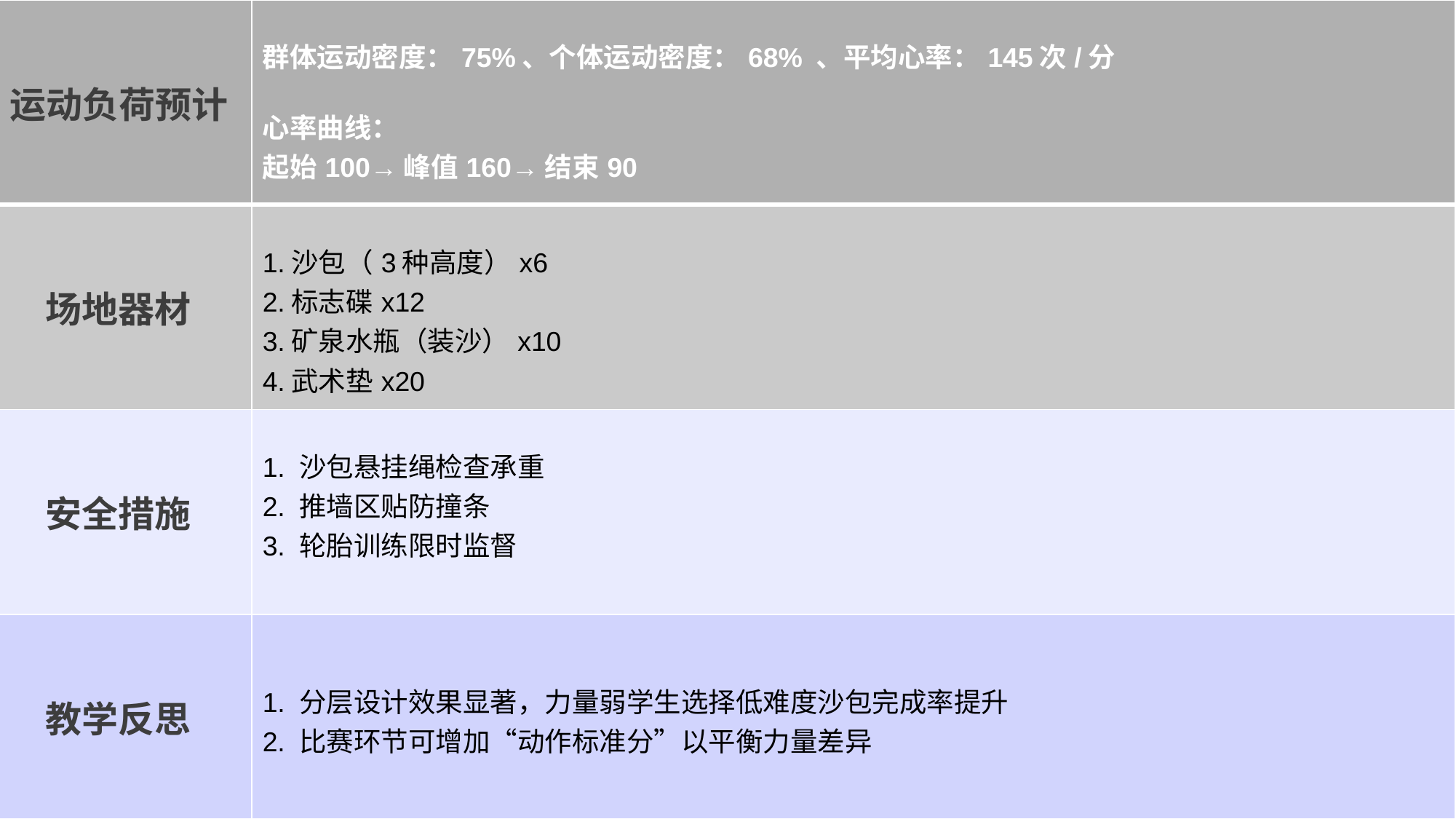

| 运动负荷预计 | 群体运动密度：75%、个体运动密度：68% 、平均心率：145次/分 心率曲线： 起始100→峰值160→结束90 |
| --- | --- |
| 场地器材 | 1.沙包（3种高度）x6 2.标志碟x12 3.矿泉水瓶（装沙）x10 4.武术垫x20 |
| 安全措施 | 1. 沙包悬挂绳检查承重 2. 推墙区贴防撞条 3. 轮胎训练限时监督 |
| 教学反思 | 1. 分层设计效果显著，力量弱学生选择低难度沙包完成率提升 2. 比赛环节可增加“动作标准分”以平衡力量差异 |